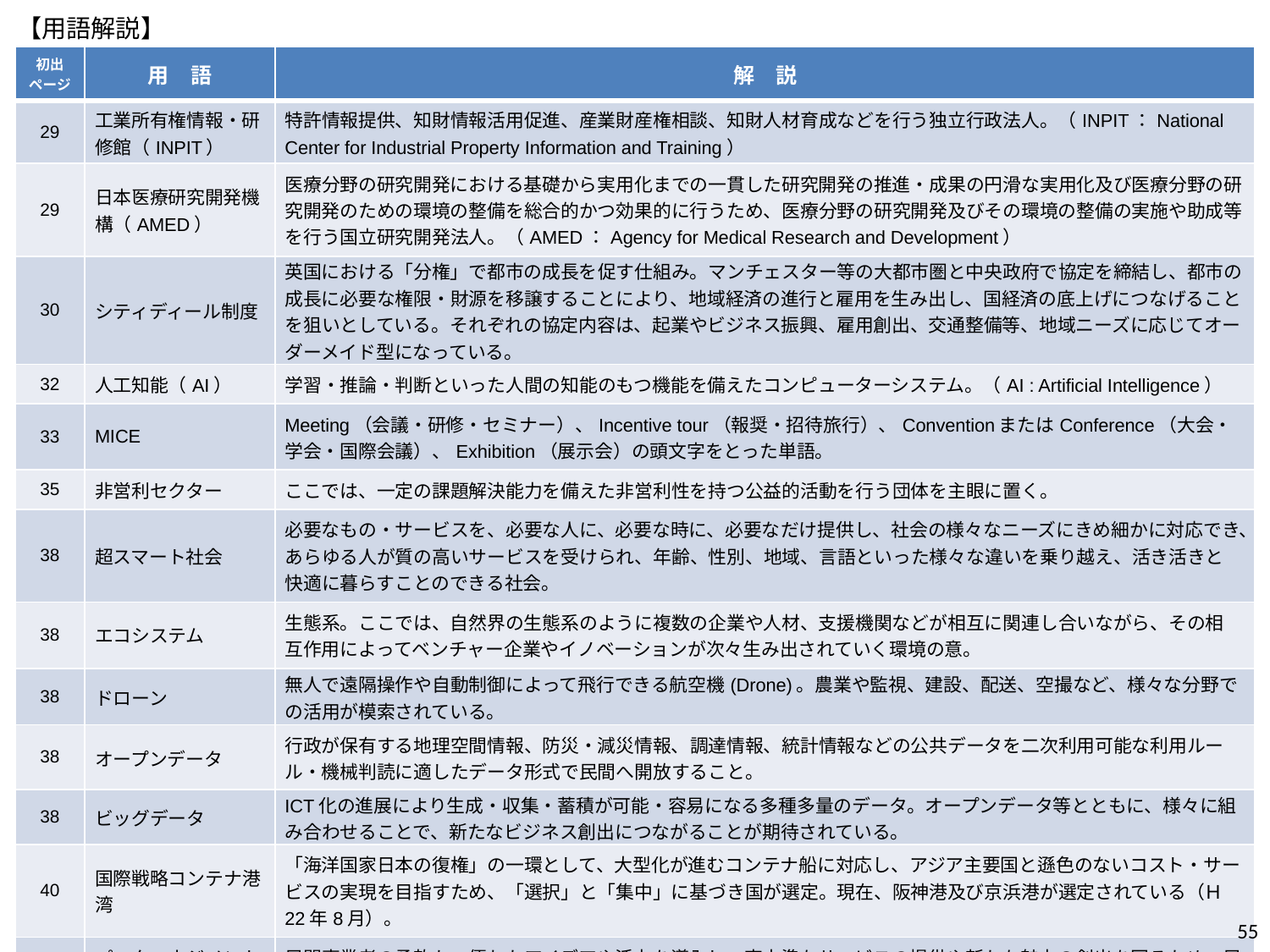

【用語解説】
| 初出 ページ | 用　語 | 解　説 |
| --- | --- | --- |
| 29 | 工業所有権情報・研修館（INPIT） | 特許情報提供、知財情報活用促進、産業財産権相談、知財人材育成などを行う独立行政法人。（INPIT：National Center for Industrial Property Information and Training） |
| 29 | 日本医療研究開発機構（AMED） | 医療分野の研究開発における基礎から実用化までの一貫した研究開発の推進・成果の円滑な実用化及び医療分野の研究開発のための環境の整備を総合的かつ効果的に行うため、医療分野の研究開発及びその環境の整備の実施や助成等を行う国立研究開発法人。（AMED：Agency for Medical Research and Development） |
| 30 | シティディール制度 | 英国における「分権」で都市の成長を促す仕組み。マンチェスター等の大都市圏と中央政府で協定を締結し、都市の成長に必要な権限・財源を移譲することにより、地域経済の進行と雇用を生み出し、国経済の底上げにつなげることを狙いとしている。それぞれの協定内容は、起業やビジネス振興、雇用創出、交通整備等、地域ニーズに応じてオーダーメイド型になっている。 |
| 32 | 人工知能（AI） | 学習・推論・判断といった人間の知能のもつ機能を備えたコンピューターシステム。（AI : Artificial Intelligence） |
| 33 | MICE | Meeting（会議・研修・セミナー）、Incentive tour（報奨・招待旅行）、ConventionまたはConference（大会・学会・国際会議）、Exhibition（展示会）の頭文字をとった単語。 |
| 35 | 非営利セクター | ここでは、一定の課題解決能力を備えた非営利性を持つ公益的活動を行う団体を主眼に置く。 |
| 38 | 超スマート社会 | 必要なもの・サービスを、必要な人に、必要な時に、必要なだけ提供し、社会の様々なニーズにきめ細かに対応でき、あらゆる人が質の高いサービスを受けられ、年齢、性別、地域、言語といった様々な違いを乗り越え、活き活きと快適に暮らすことのできる社会。 |
| 38 | エコシステム | 生態系。ここでは、自然界の生態系のように複数の企業や人材、支援機関などが相互に関連し合いながら、その相互作用によってベンチャー企業やイノベーションが次々生み出されていく環境の意。 |
| 38 | ドローン | 無人で遠隔操作や自動制御によって飛行できる航空機(Drone)。農業や監視、建設、配送、空撮など、様々な分野での活用が模索されている。 |
| 38 | オープンデータ | 行政が保有する地理空間情報、防災・減災情報、調達情報、統計情報などの公共データを二次利用可能な利用ルール・機械判読に適したデータ形式で民間へ開放すること。 |
| 38 | ビッグデータ | ICT化の進展により生成・収集・蓄積が可能・容易になる多種多量のデータ。オープンデータ等とともに、様々に組み合わせることで、新たなビジネス創出につながることが期待されている。 |
| 40 | 国際戦略コンテナ港湾 | 「海洋国家日本の復権」の一環として、大型化が進むコンテナ船に対応し、アジア主要国と遜色のないコスト・サービスの実現を目指すため、「選択」と「集中」に基づき国が選定。現在、阪神港及び京浜港が選定されている（Ｈ22年8月）。 |
| 43 | パークマネジメント事業 | 民間事業者の柔軟かつ優れたアイデアや活力を導入し、高水準なサービスの提供や新たな魅力の創出を図るため、民間事業者が総合的かつ戦略的に公園全体と公園施設を一体管理する事業。指定管理者制度を活用。 |
| 44 | ダイバーシティ | 多様な人材を積極的に活用しようという考え方。 |
55